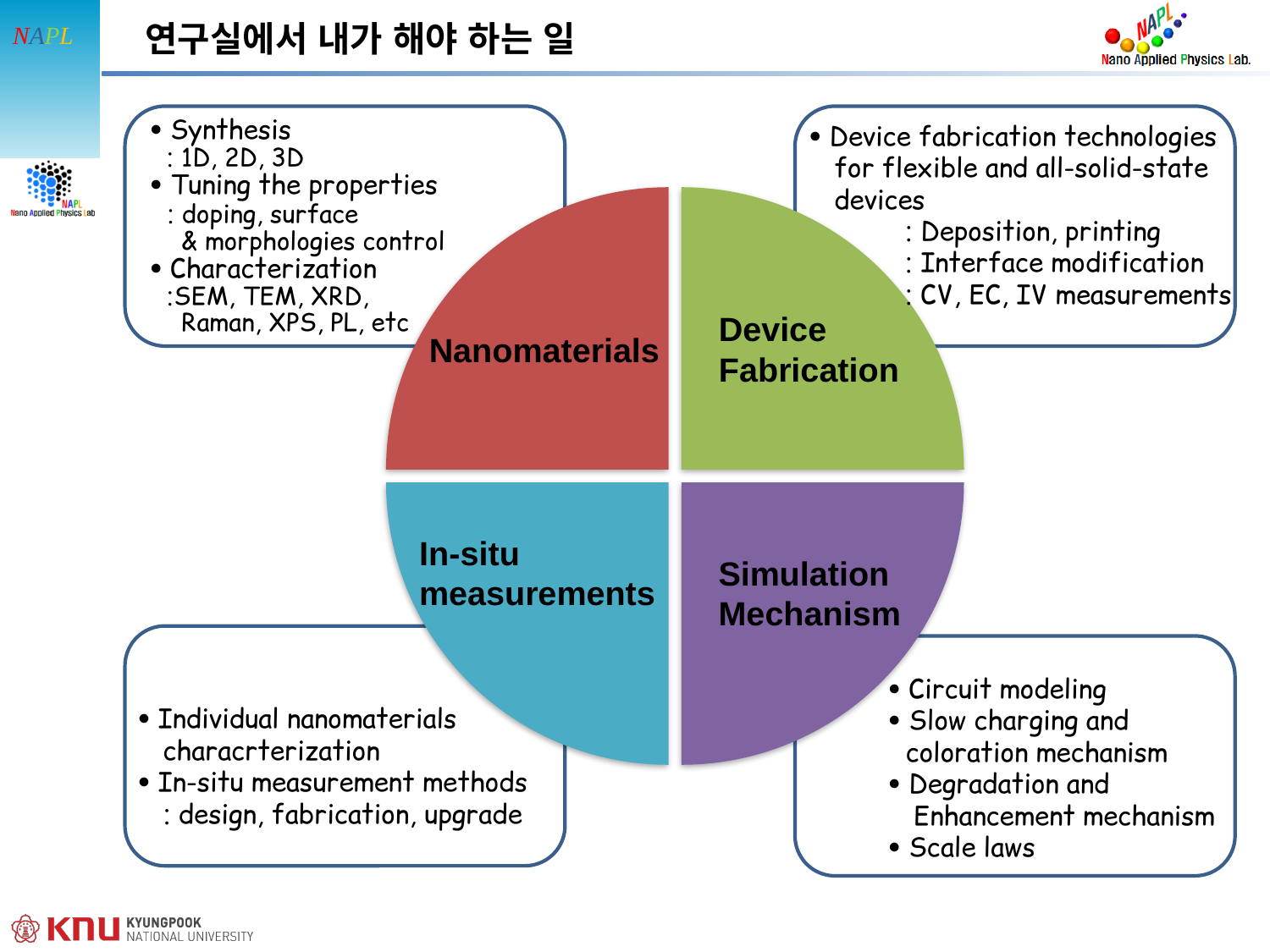

연구실에서 내가 해야 하는 일

• Synthesis
  : 1D, 2D, 3D
• Tuning the properties
  : doping, surface
    & morphologies control
• Characterization
  :SEM, TEM, XRD,
    Raman, XPS, PL, etc

• Device fabrication technologies
   for flexible and all-solid-state
   devices
            : Deposition, printing
            : Interface modification
            : CV, EC, IV measurements

Device
Fabrication
Nanomaterials

In-situ
measurements
Simulation
Mechanism

• Circuit modeling
• Slow charging and
  coloration mechanism
• Degradation and
   Enhancement mechanism
• Scale laws
• Individual nanomaterials
   characrterization
• In-situ measurement methods
   : design, fabrication, upgrade